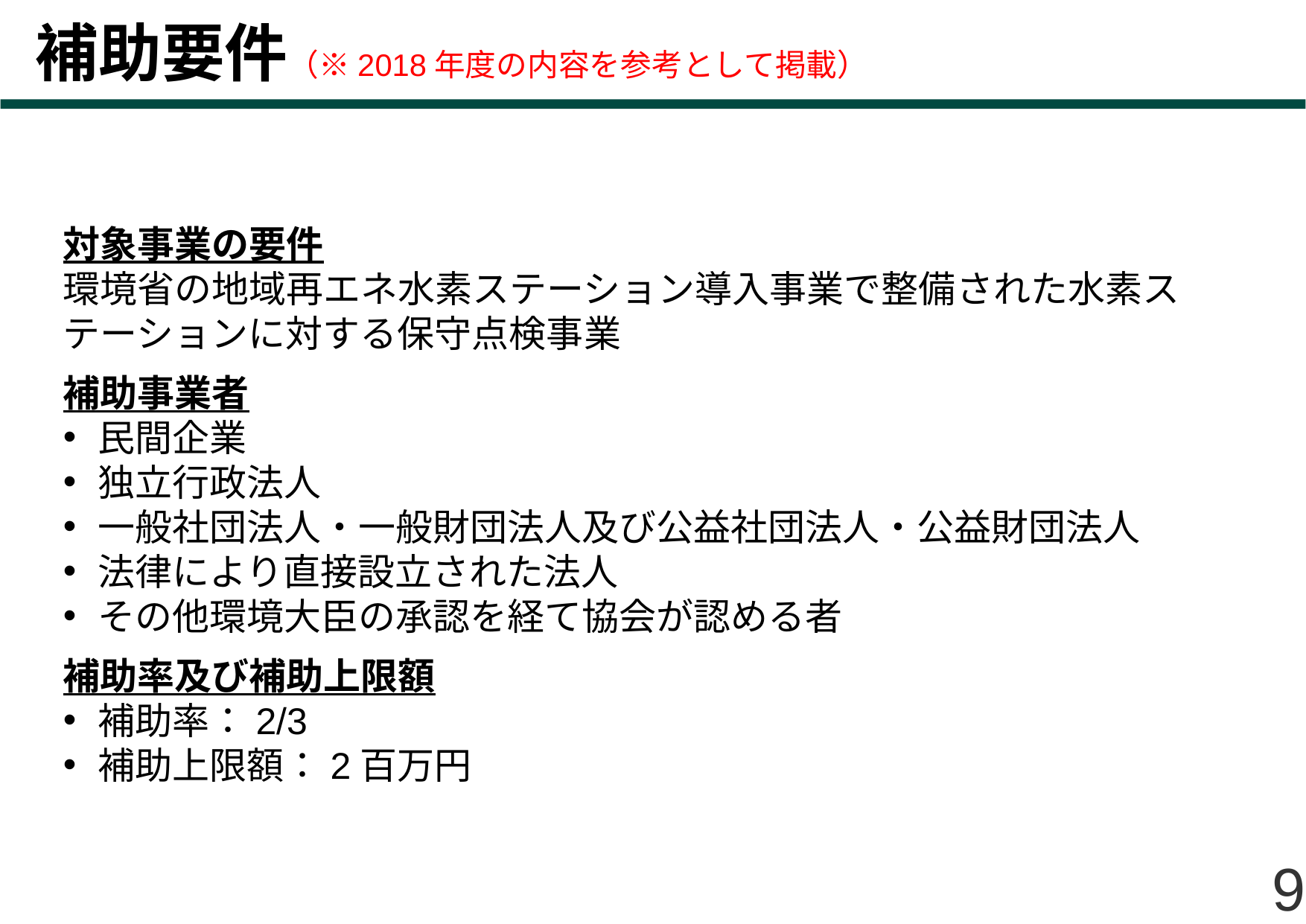

# 補助要件（※2018年度の内容を参考として掲載）
対象事業の要件
環境省の地域再エネ水素ステーション導入事業で整備された水素ステーションに対する保守点検事業

補助事業者
民間企業
独立行政法人
一般社団法人・一般財団法人及び公益社団法人・公益財団法人
法律により直接設立された法人
その他環境大臣の承認を経て協会が認める者

補助率及び補助上限額
補助率：2/3
補助上限額：2百万円